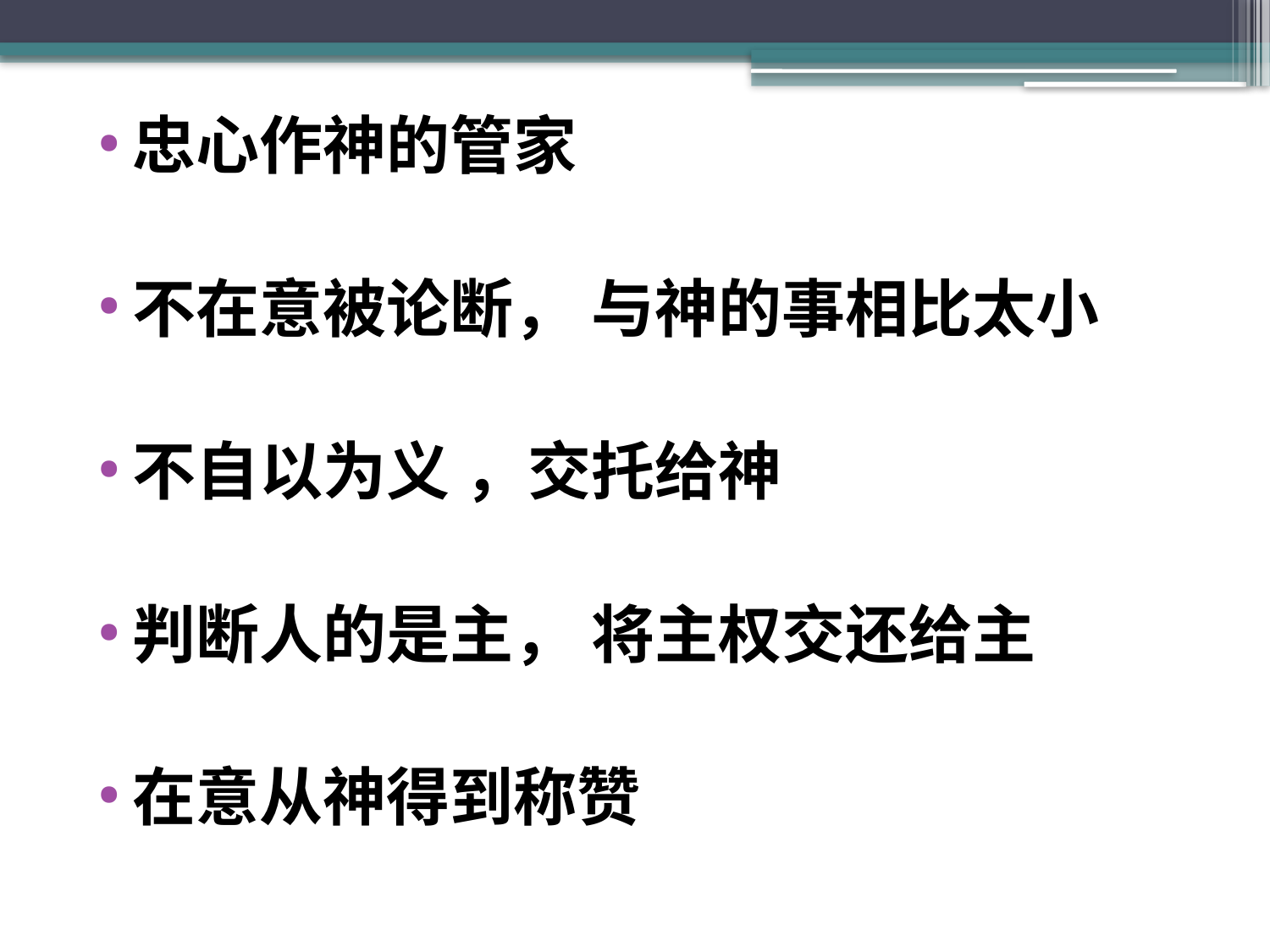

忠心作神的管家

不在意被论断， 与神的事相比太小

不自以为义 ，交托给神

判断人的是主， 将主权交还给主

在意从神得到称赞